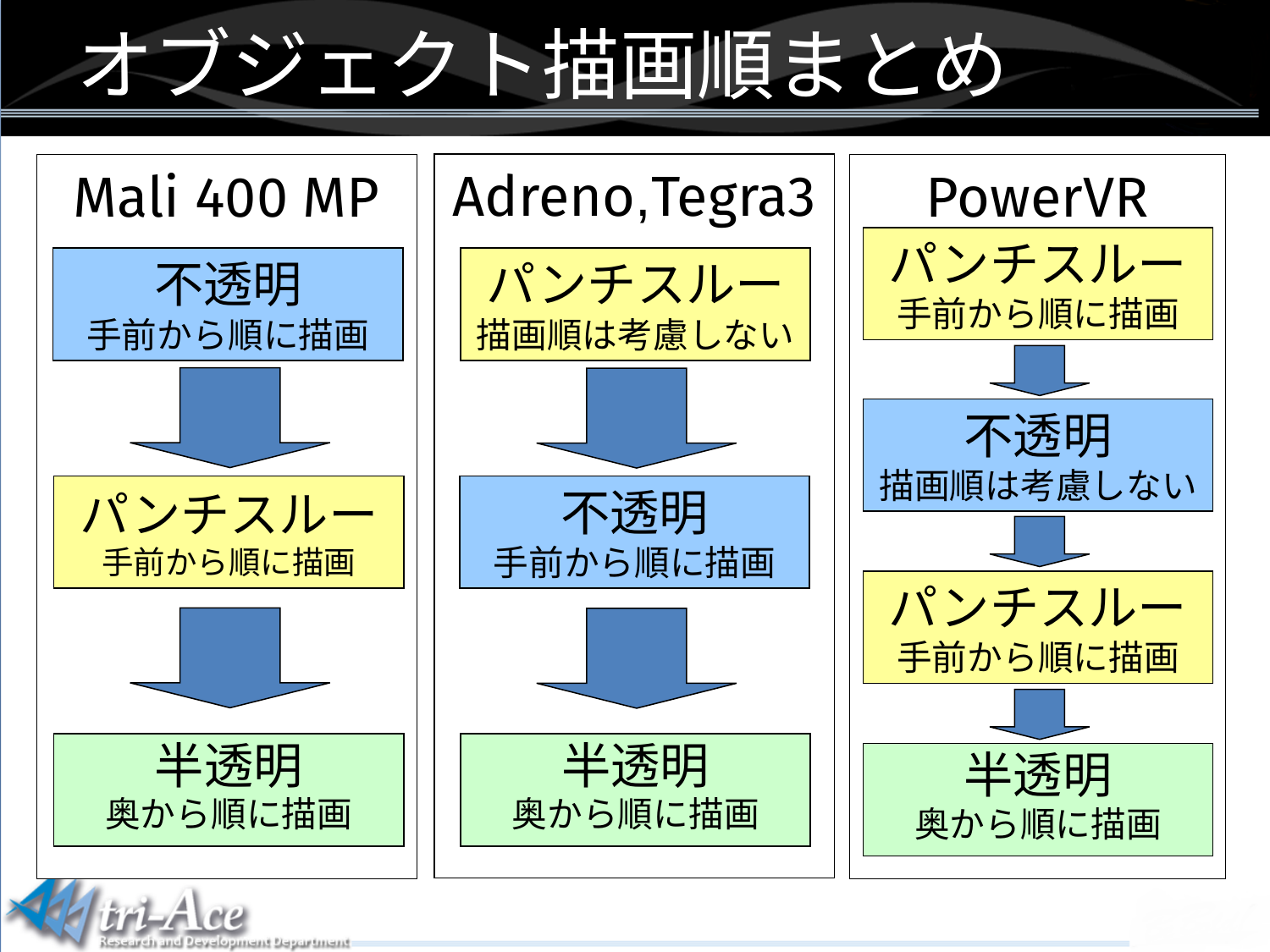

オブジェクト描画順まとめ
Adreno,Tegra3
Mali 400 MP
PowerVR
パンチスルー
手前から順に描画
不透明
手前から順に描画
パンチスルー
描画順は考慮しない

不透明
描画順は考慮しない
パンチスルー
手前から順に描画
不透明
手前から順に描画

パンチスルー
手前から順に描画

半透明
奥から順に描画
半透明
奥から順に描画
半透明
奥から順に描画